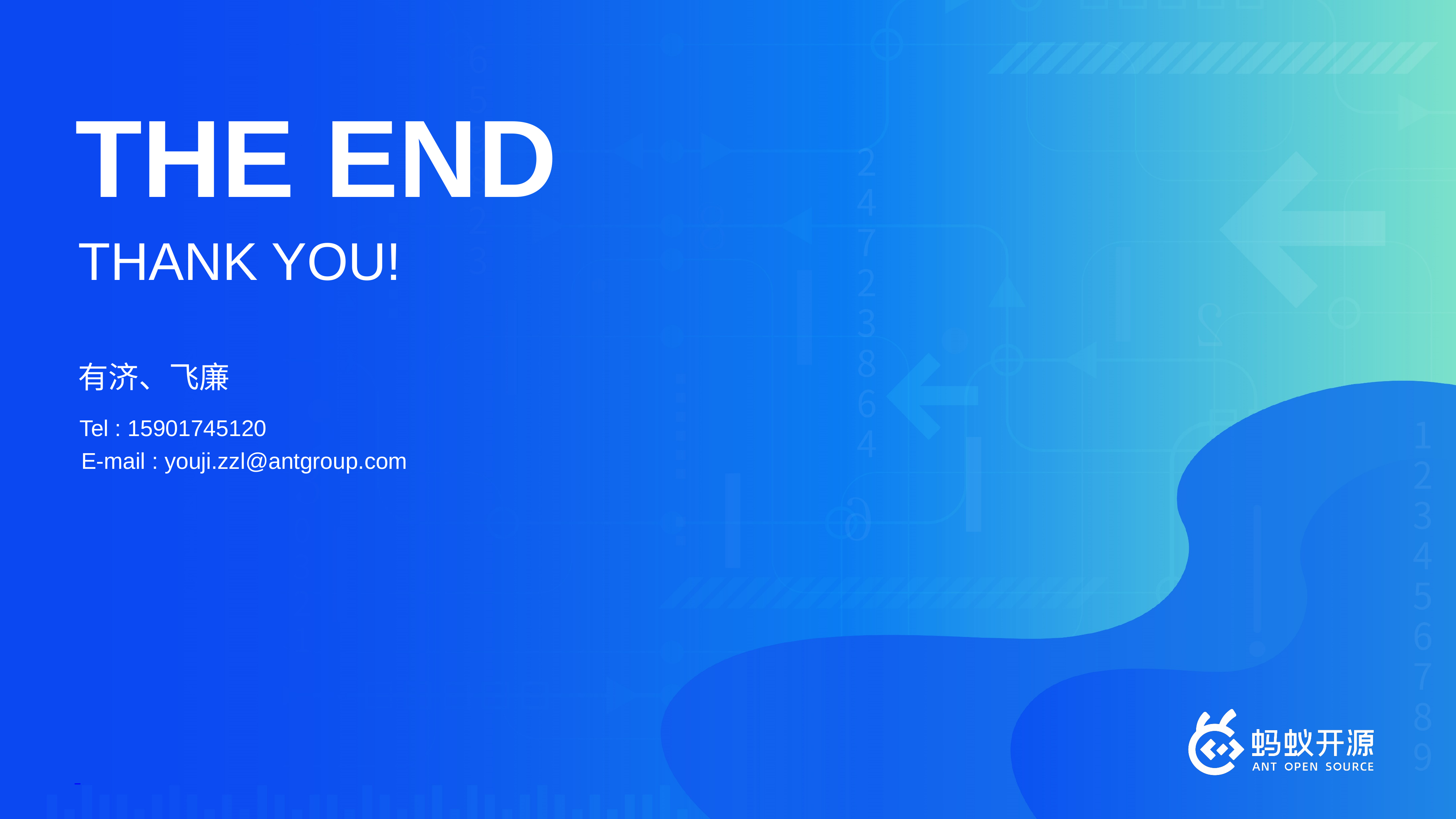

THE END
THANK YOU!
有济、飞廉
Tel : 15901745120
E-mail : youji.zzl@antgroup.com